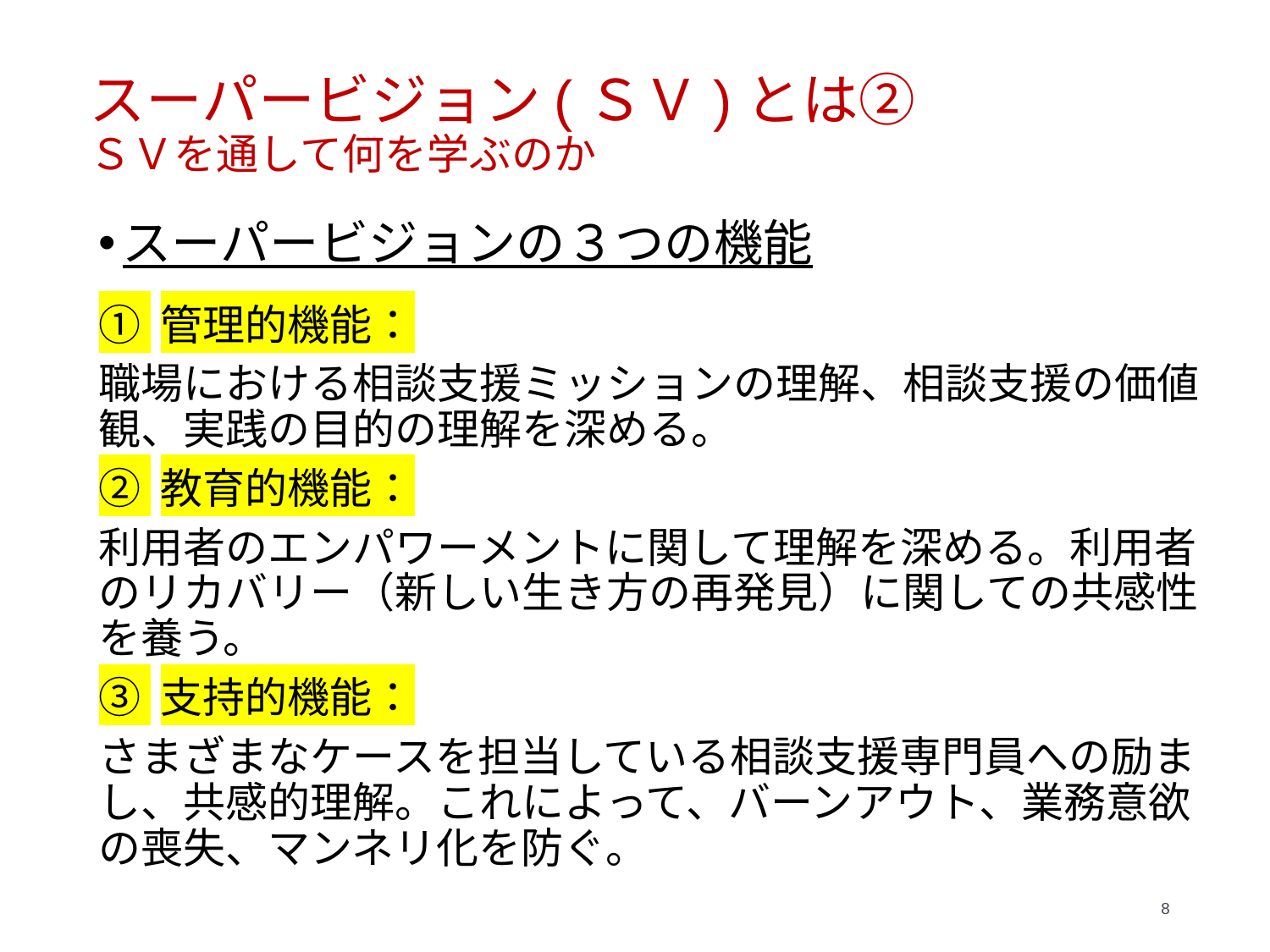

# スーパービジョン(ＳＶ)とは② ＳＶを通して何を学ぶのか
スーパービジョンの３つの機能

① 管理的機能：
職場における相談支援ミッションの理解、相談支援の価値観、実践の目的の理解を深める。
② 教育的機能：
利用者のエンパワーメントに関して理解を深める。利用者のリカバリー（新しい生き方の再発見）に関しての共感性を養う。
③ 支持的機能：
さまざまなケースを担当している相談支援専門員への励まし、共感的理解。これによって、バーンアウト、業務意欲の喪失、マンネリ化を防ぐ。
8